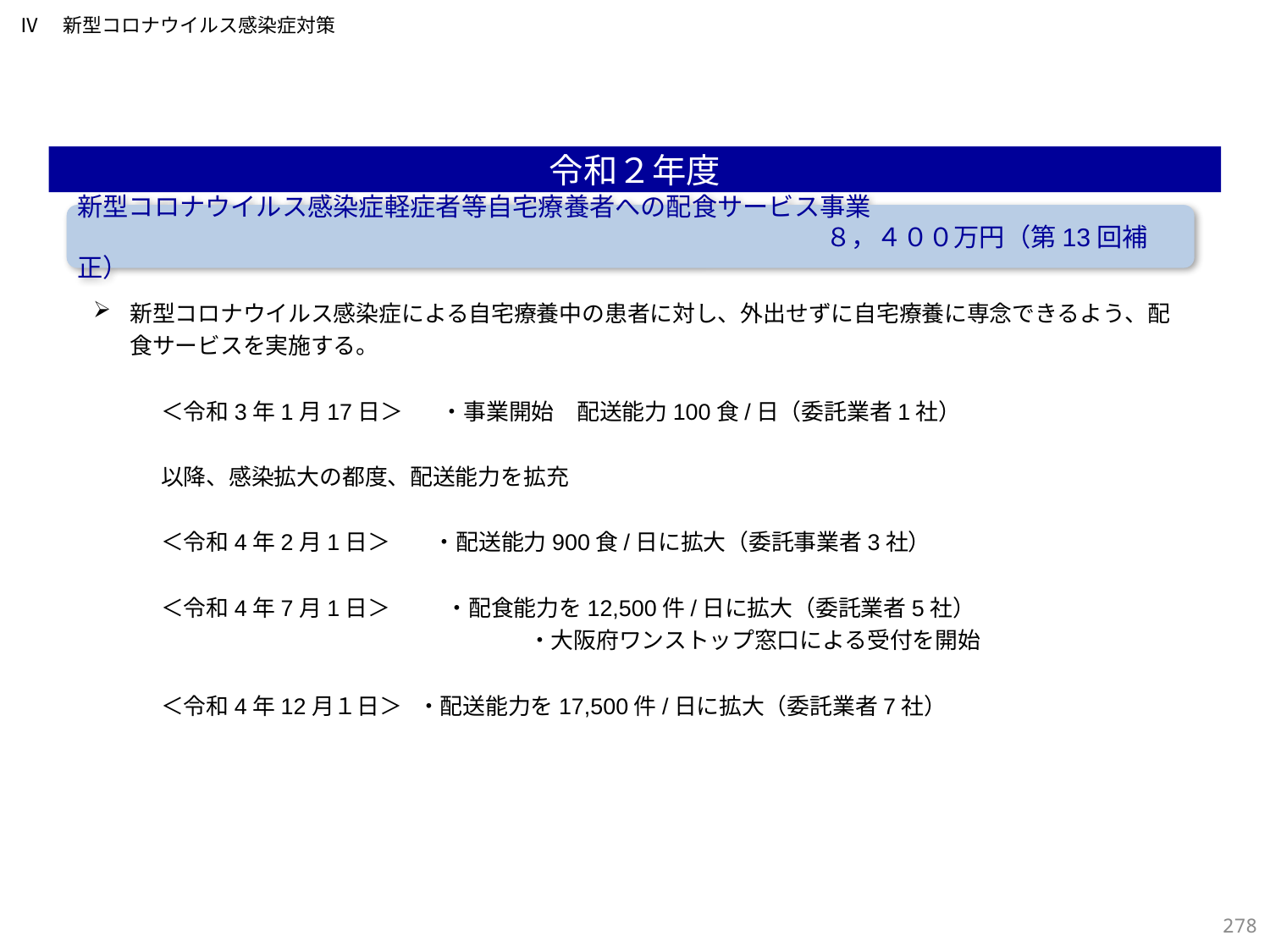

Ⅳ　新型コロナウイルス感染症対策
令和２年度
新型コロナウイルス感染症軽症者等自宅療養者への配食サービス事業
　　　　　　　　　　　　　　　　　　　　　　　　　　 　　　８，４００万円（第13回補正）
新型コロナウイルス感染症による自宅療養中の患者に対し、外出せずに自宅療養に専念できるよう、配食サービスを実施する。

　　　＜令和3年1月17日＞　   ・事業開始　配送能力100食/日（委託業者1社）

　　　以降、感染拡大の都度、配送能力を拡充

　　　＜令和4年2月1日＞　    ・配送能力900食/日に拡大（委託事業者3社）

　　　＜令和4年7月1日＞　　  ・配食能力を12,500件/日に拡大（委託業者5社）
　　　　　　　　　　　　　　　　　　　 ・大阪府ワンストップ窓口による受付を開始

　　　＜令和4年12月１日＞   ・配送能力を17,500件/日に拡大（委託業者7社）
278